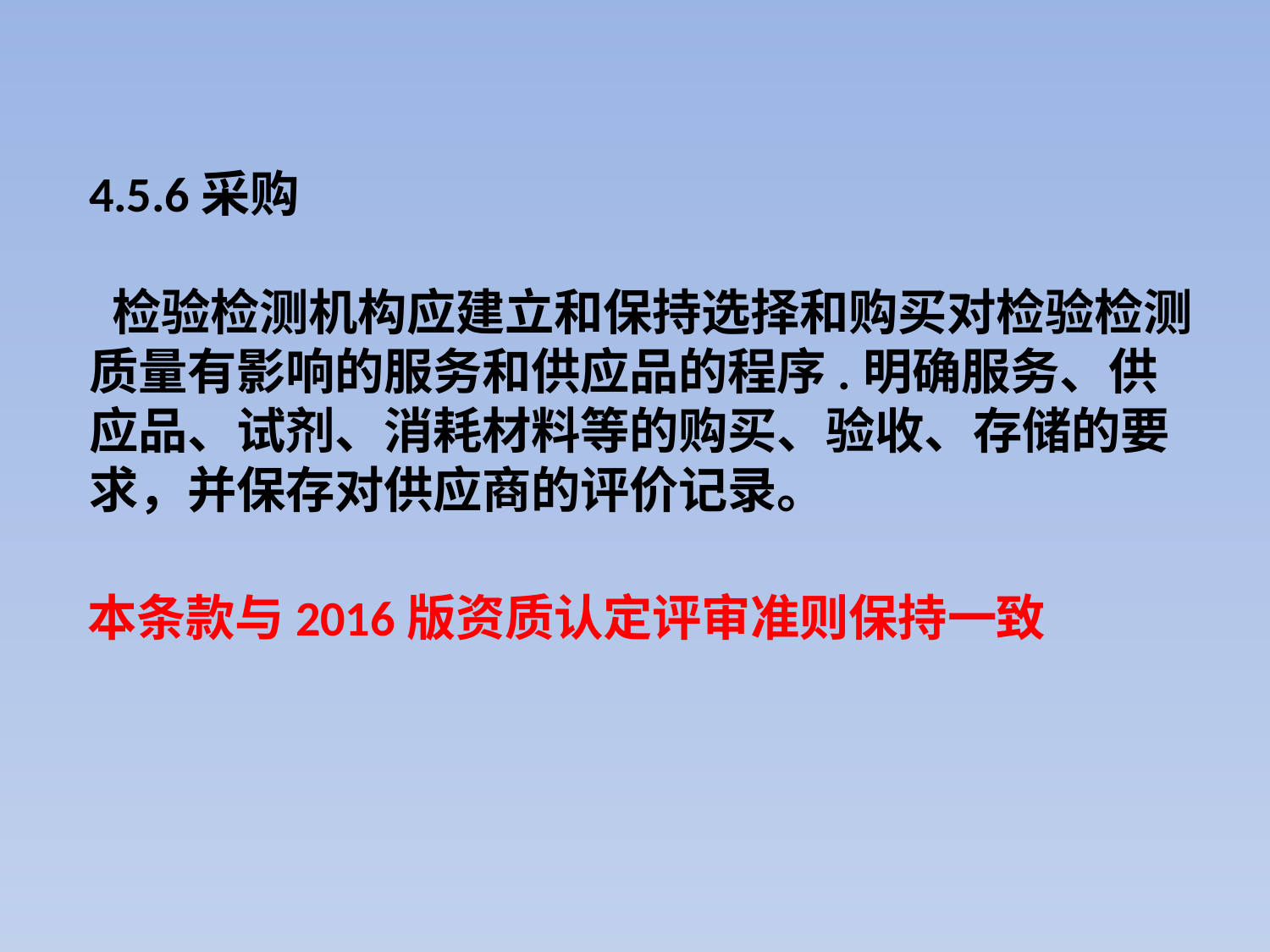

4.5.6采购

 检验检测机构应建立和保持选择和购买对检验检测质量有影响的服务和供应品的程序.明确服务、供应品、试剂、消耗材料等的购买、验收、存储的要求，并保存对供应商的评价记录。

本条款与2016版资质认定评审准则保持一致